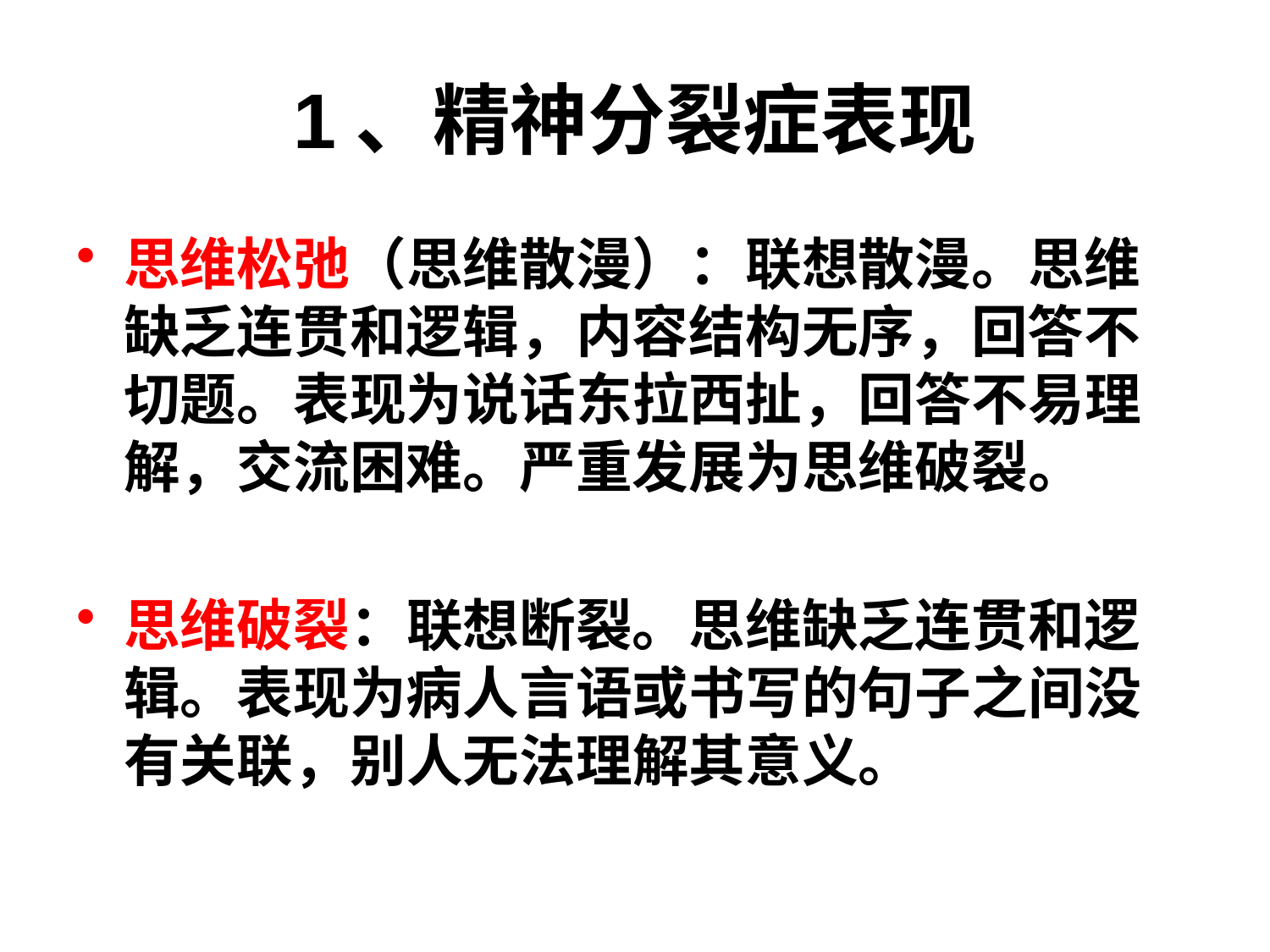

# 1、精神分裂症表现
思维松弛（思维散漫）：联想散漫。思维缺乏连贯和逻辑，内容结构无序，回答不切题。表现为说话东拉西扯，回答不易理解，交流困难。严重发展为思维破裂。

思维破裂：联想断裂。思维缺乏连贯和逻辑。表现为病人言语或书写的句子之间没有关联，别人无法理解其意义。